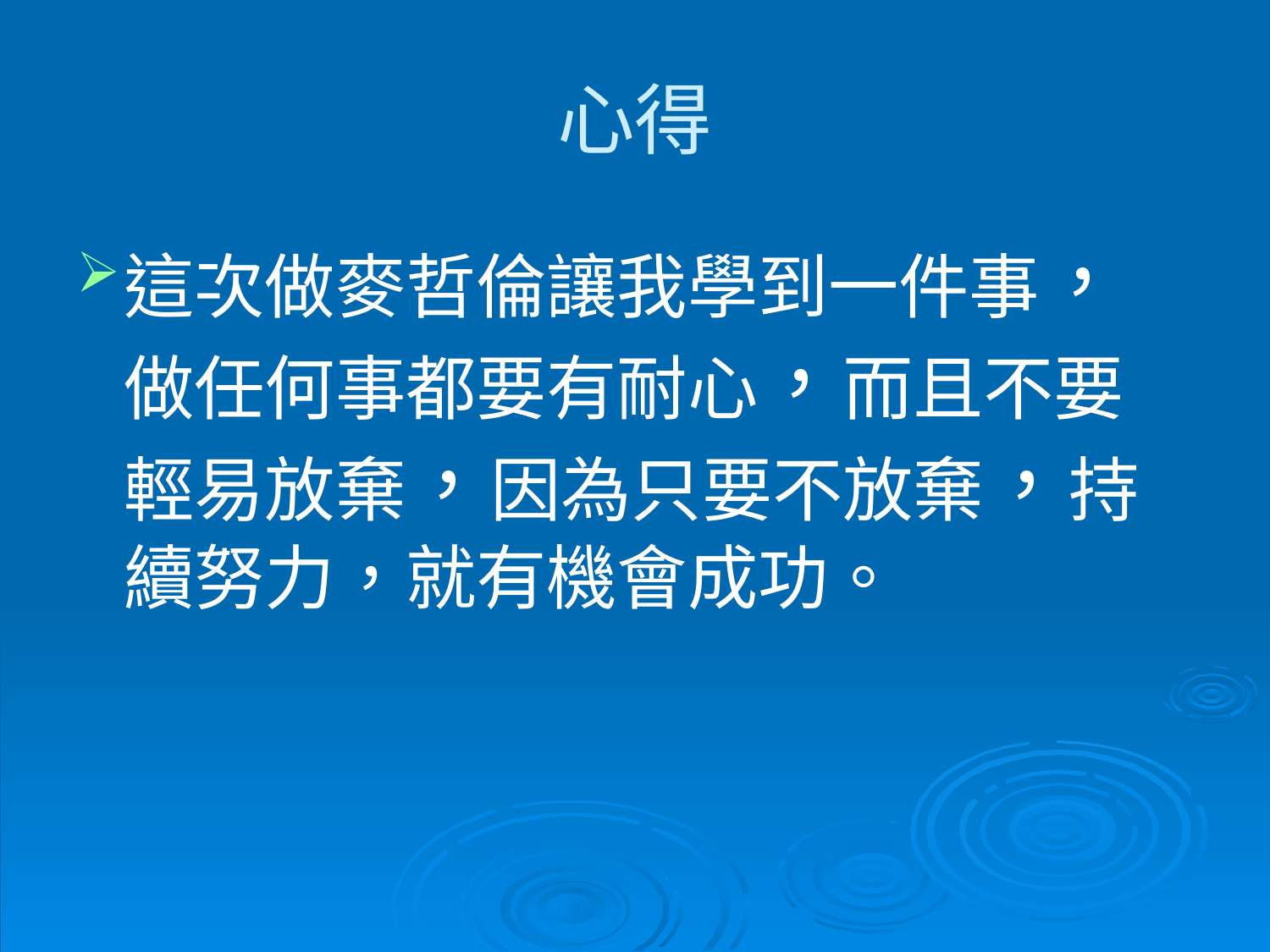

# 心得
這次做麥哲倫讓我學到一件事，做任何事都要有耐心，而且不要輕易放棄，因為只要不放棄，持續努力，就有機會成功。